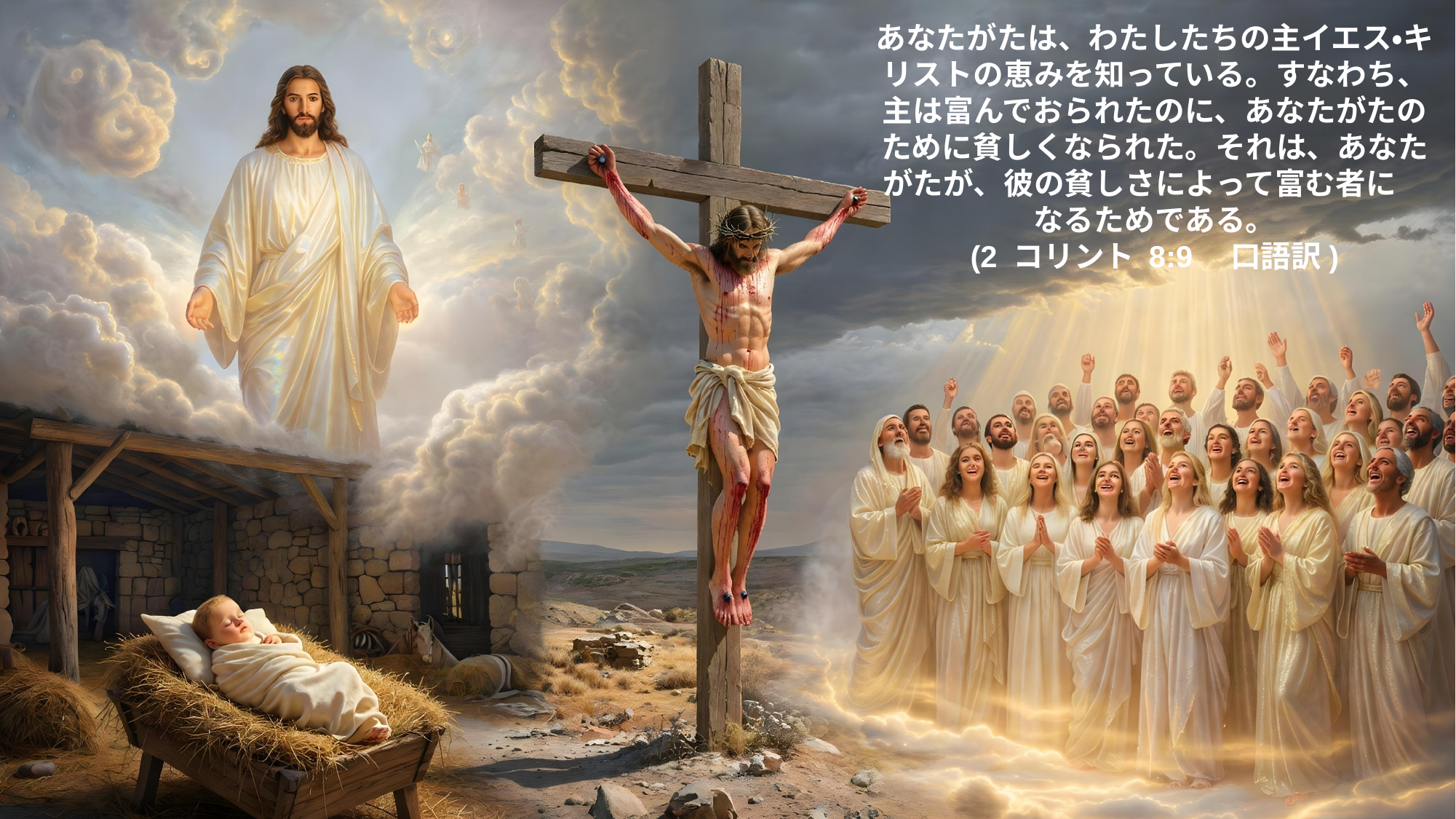

あなたがたは、わたしたちの主イエス・キリストの恵みを知っている。すなわち、主は富んでおられたのに、あなたがたのために貧しくなられた。それは、あなたがたが、彼の貧しさによって富む者に　なるためである。
(2 コリント 8:9　口語訳)